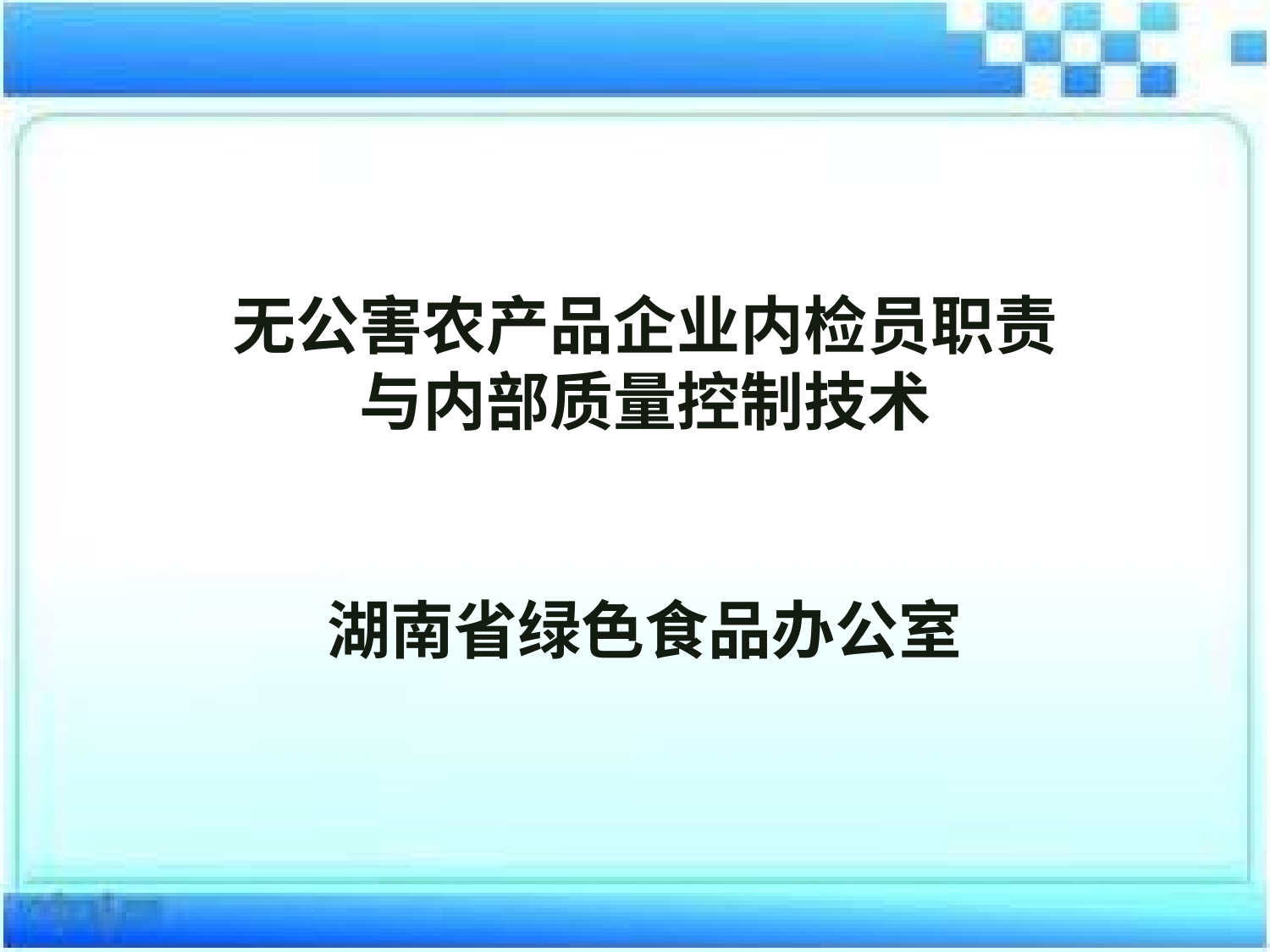

# 无公害农产品企业内检员职责 与内部质量控制技术 湖南省绿色食品办公室